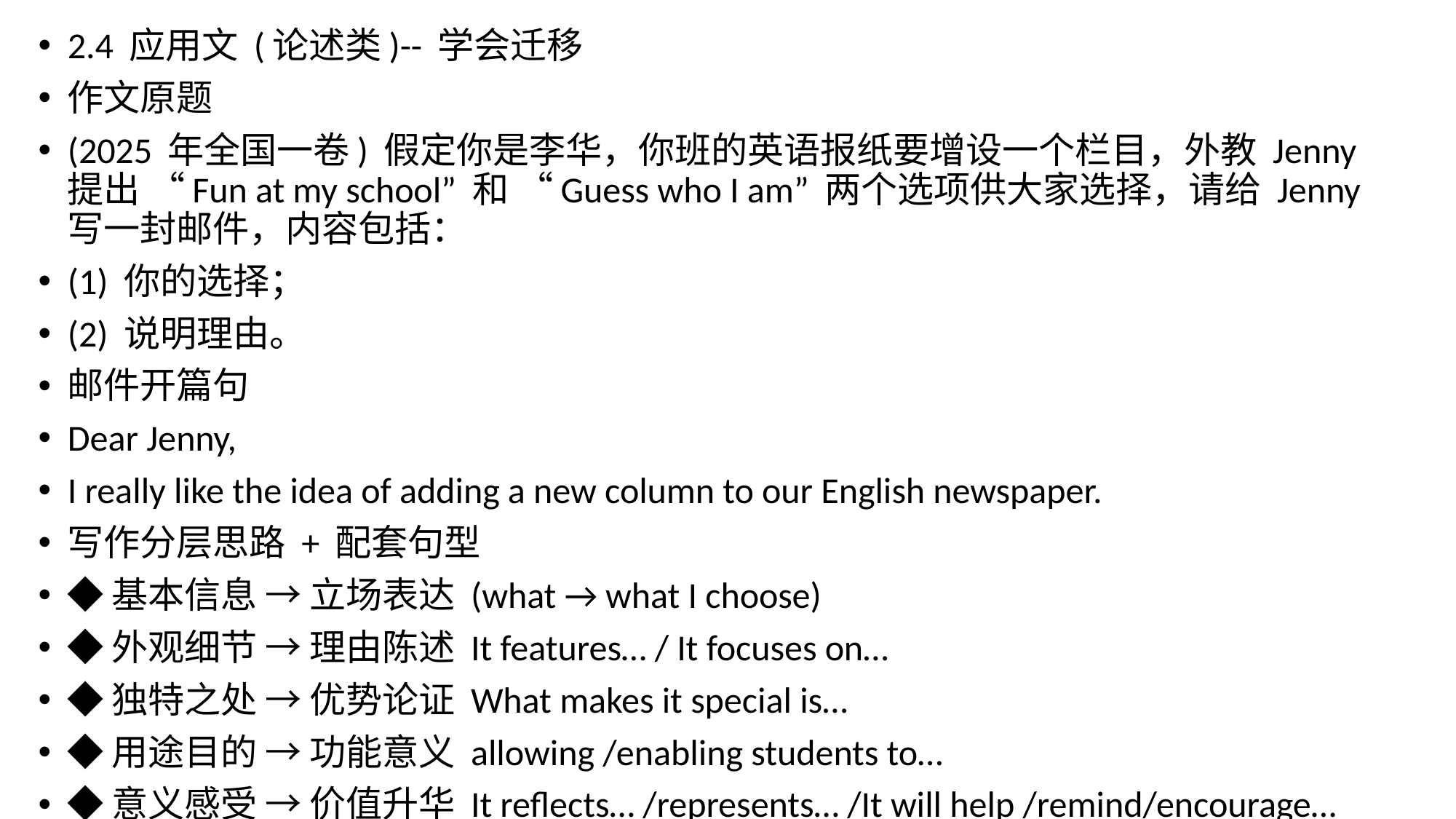

2.4 应用文 (论述类)-- 学会迁移
作文原题
(2025 年全国一卷) 假定你是李华，你班的英语报纸要增设一个栏目，外教 Jenny 提出 “Fun at my school” 和 “Guess who I am” 两个选项供大家选择，请给 Jenny 写一封邮件，内容包括：
(1) 你的选择；
(2) 说明理由。
邮件开篇句
Dear Jenny,
I really like the idea of adding a new column to our English newspaper.
写作分层思路 + 配套句型
◆基本信息 → 立场表达 (what → what I choose)
◆外观细节 → 理由陈述 It features… / It focuses on…
◆独特之处 → 优势论证 What makes it special is…
◆用途目的 → 功能意义 allowing /enabling students to…
◆意义感受 → 价值升华 It reflects… /represents… /It will help /remind/encourage…